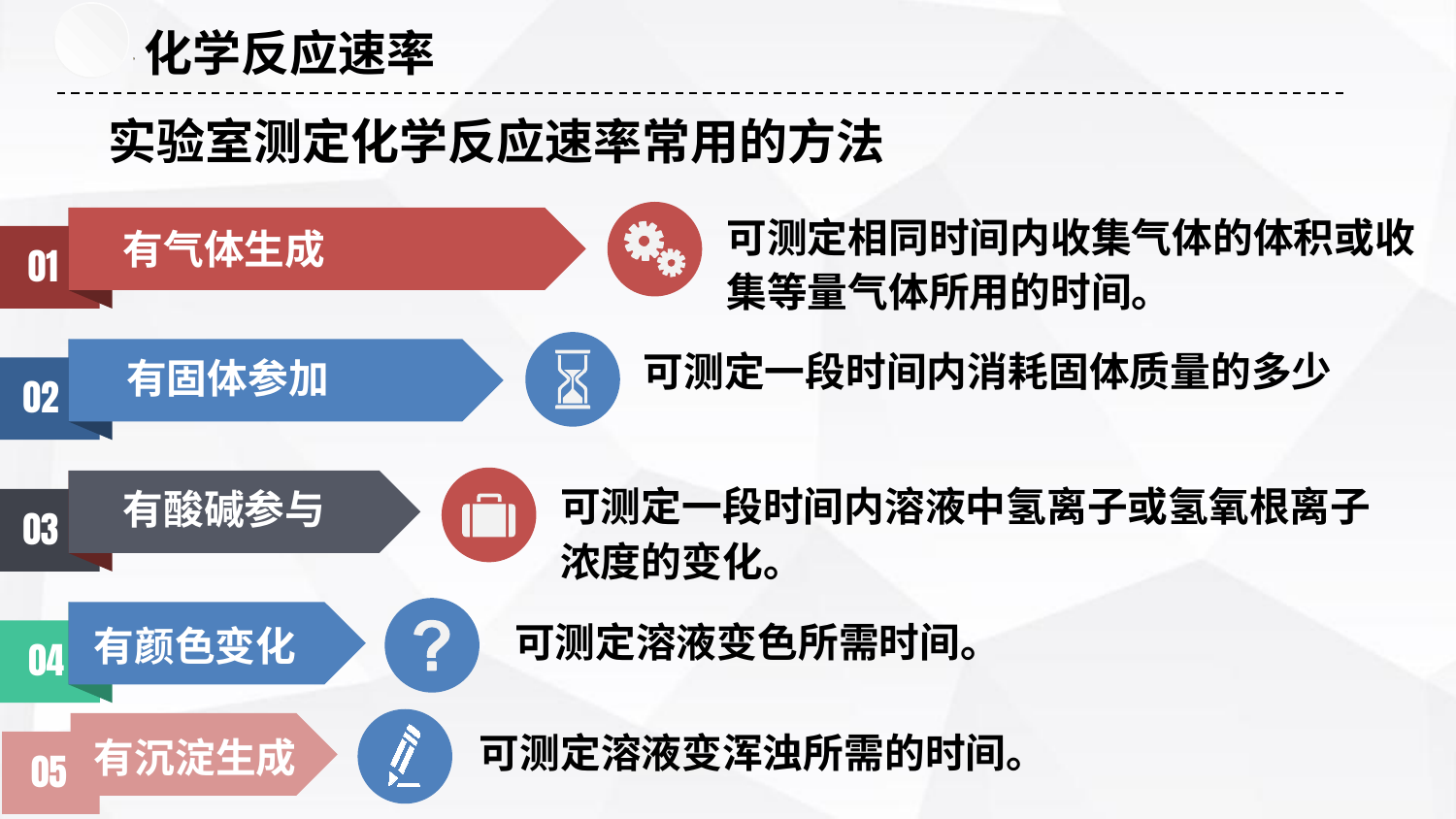

化学反应速率
实验室测定化学反应速率常用的方法
可测定相同时间内收集气体的体积或收集等量气体所用的时间。

有气体生成

01

可测定一段时间内消耗固体质量的多少

有固体参加

02

可测定一段时间内溶液中氢离子或氢氧根离子浓度的变化。

有酸碱参与

03

可测定溶液变色所需时间。
有颜色变化

04

可测定溶液变浑浊所需的时间。

有沉淀生成

05